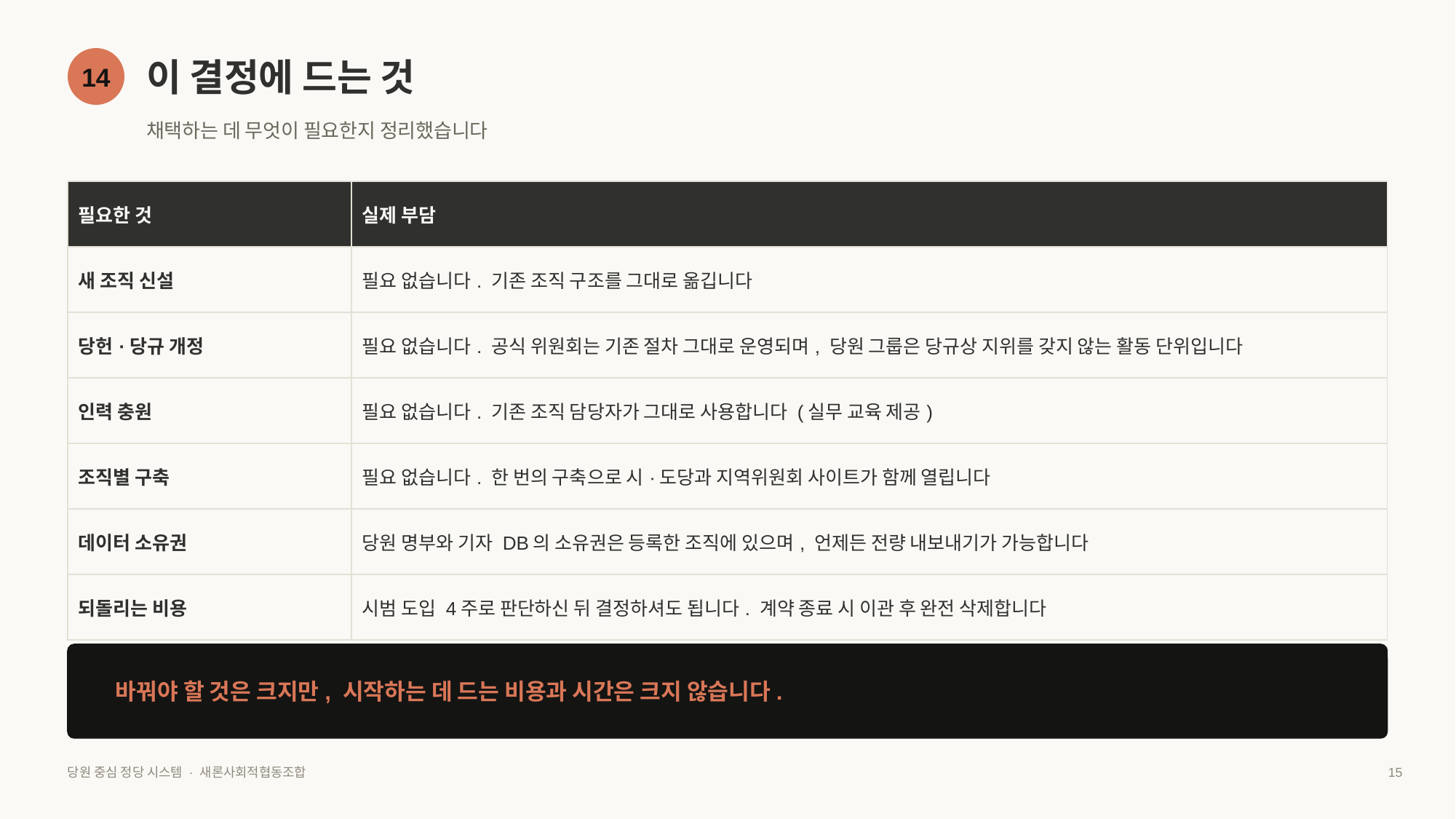

이 결정에 드는 것

14
채택하는 데 무엇이 필요한지 정리했습니다
| 필요한 것 | 실제 부담 |
| --- | --- |
| 새 조직 신설 | 필요 없습니다. 기존 조직 구조를 그대로 옮깁니다 |
| 당헌·당규 개정 | 필요 없습니다. 공식 위원회는 기존 절차 그대로 운영되며, 당원 그룹은 당규상 지위를 갖지 않는 활동 단위입니다 |
| 인력 충원 | 필요 없습니다. 기존 조직 담당자가 그대로 사용합니다 (실무 교육 제공) |
| 조직별 구축 | 필요 없습니다. 한 번의 구축으로 시·도당과 지역위원회 사이트가 함께 열립니다 |
| 데이터 소유권 | 당원 명부와 기자 DB의 소유권은 등록한 조직에 있으며, 언제든 전량 내보내기가 가능합니다 |
| 되돌리는 비용 | 시범 도입 4주로 판단하신 뒤 결정하셔도 됩니다. 계약 종료 시 이관 후 완전 삭제합니다 |

바꿔야 할 것은 크지만, 시작하는 데 드는 비용과 시간은 크지 않습니다.
당원 중심 정당 시스템 · 새론사회적협동조합
15